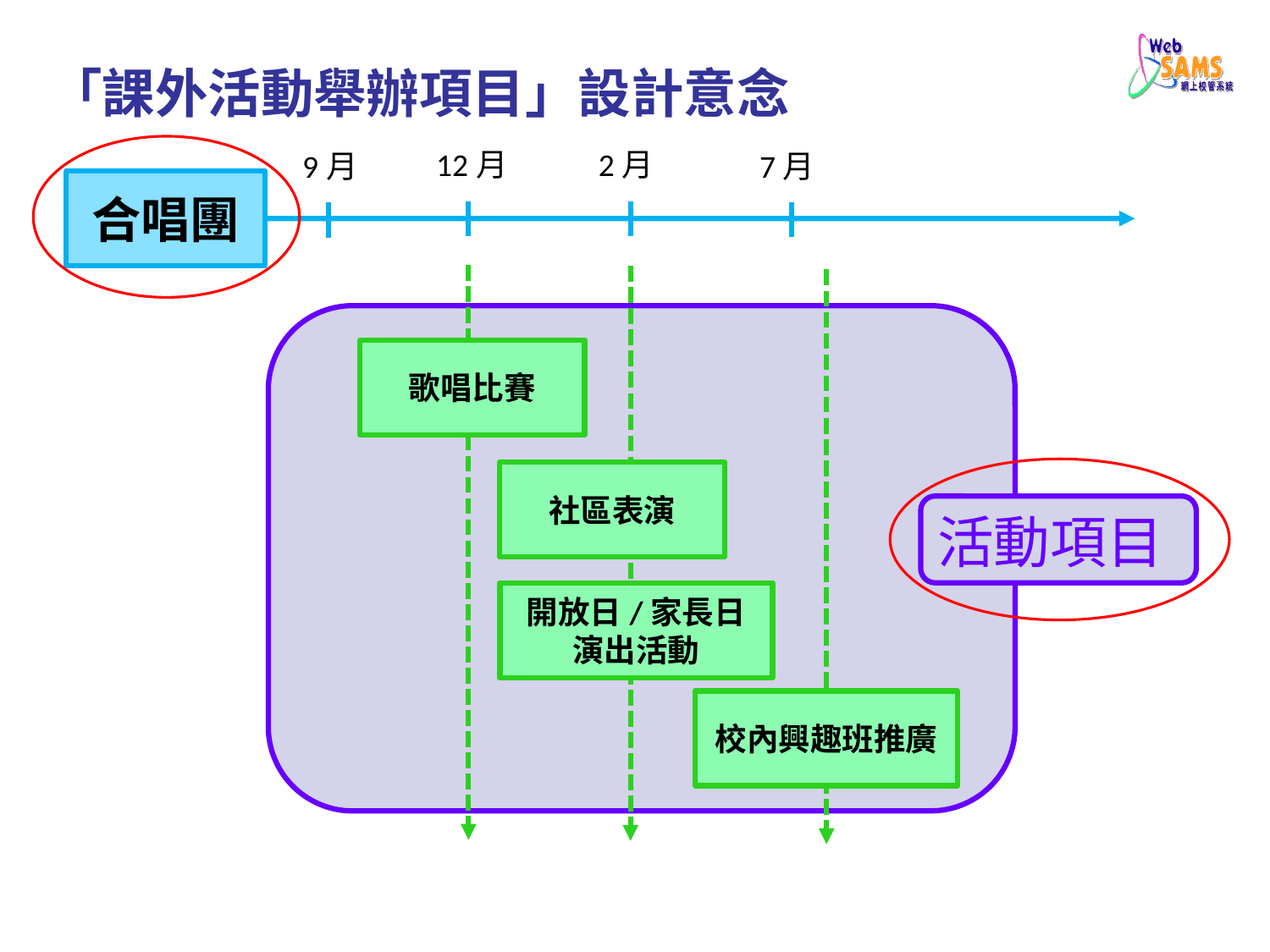

「課外活動舉辦項目」設計意念

12月
2月
7月
9月
合唱團

歌唱比賽

社區表演
活動項目
開放日/家長日
演出活動
校內興趣班推廣